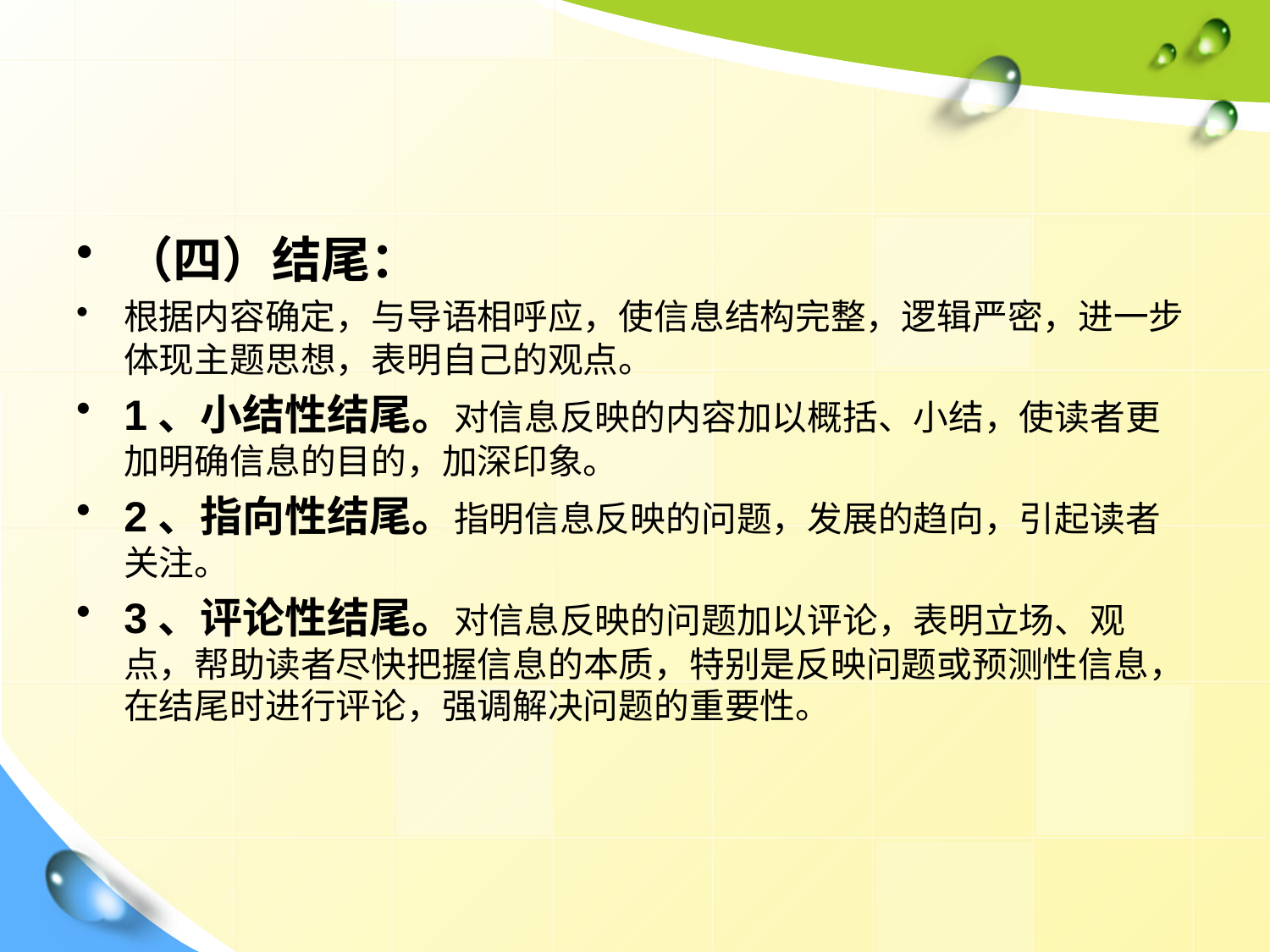

#
（四）结尾：
根据内容确定，与导语相呼应，使信息结构完整，逻辑严密，进一步体现主题思想，表明自己的观点。
1、小结性结尾。对信息反映的内容加以概括、小结，使读者更加明确信息的目的，加深印象。
2、指向性结尾。指明信息反映的问题，发展的趋向，引起读者关注。
3、评论性结尾。对信息反映的问题加以评论，表明立场、观点，帮助读者尽快把握信息的本质，特别是反映问题或预测性信息，在结尾时进行评论，强调解决问题的重要性。